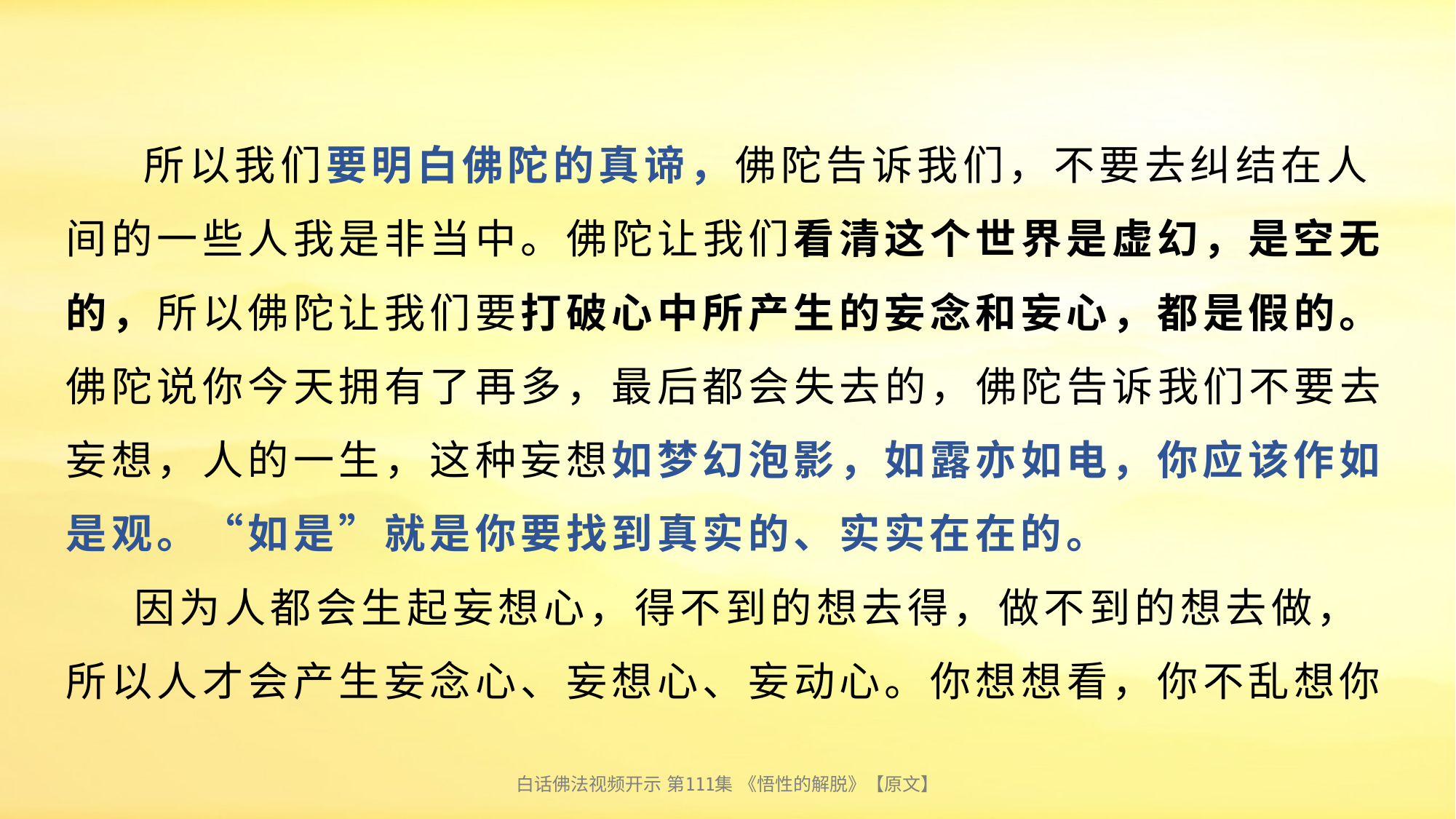

# 所以我们要明白佛陀的真谛，佛陀告诉我们，不要去纠结在人间的一些人我是非当中。佛陀让我们看清这个世界是虚幻，是空无的，所以佛陀让我们要打破心中所产生的妄念和妄心，都是假的。佛陀说你今天拥有了再多，最后都会失去的，佛陀告诉我们不要去妄想，人的一生，这种妄想如梦幻泡影，如露亦如电，你应该作如是观。“如是”就是你要找到真实的、实实在在的。 因为人都会生起妄想心，得不到的想去得，做不到的想去做，所以人才会产生妄念心、妄想心、妄动心。你想想看，你不乱想你
白话佛法视频开示 第111集 《悟性的解脱》【原文】